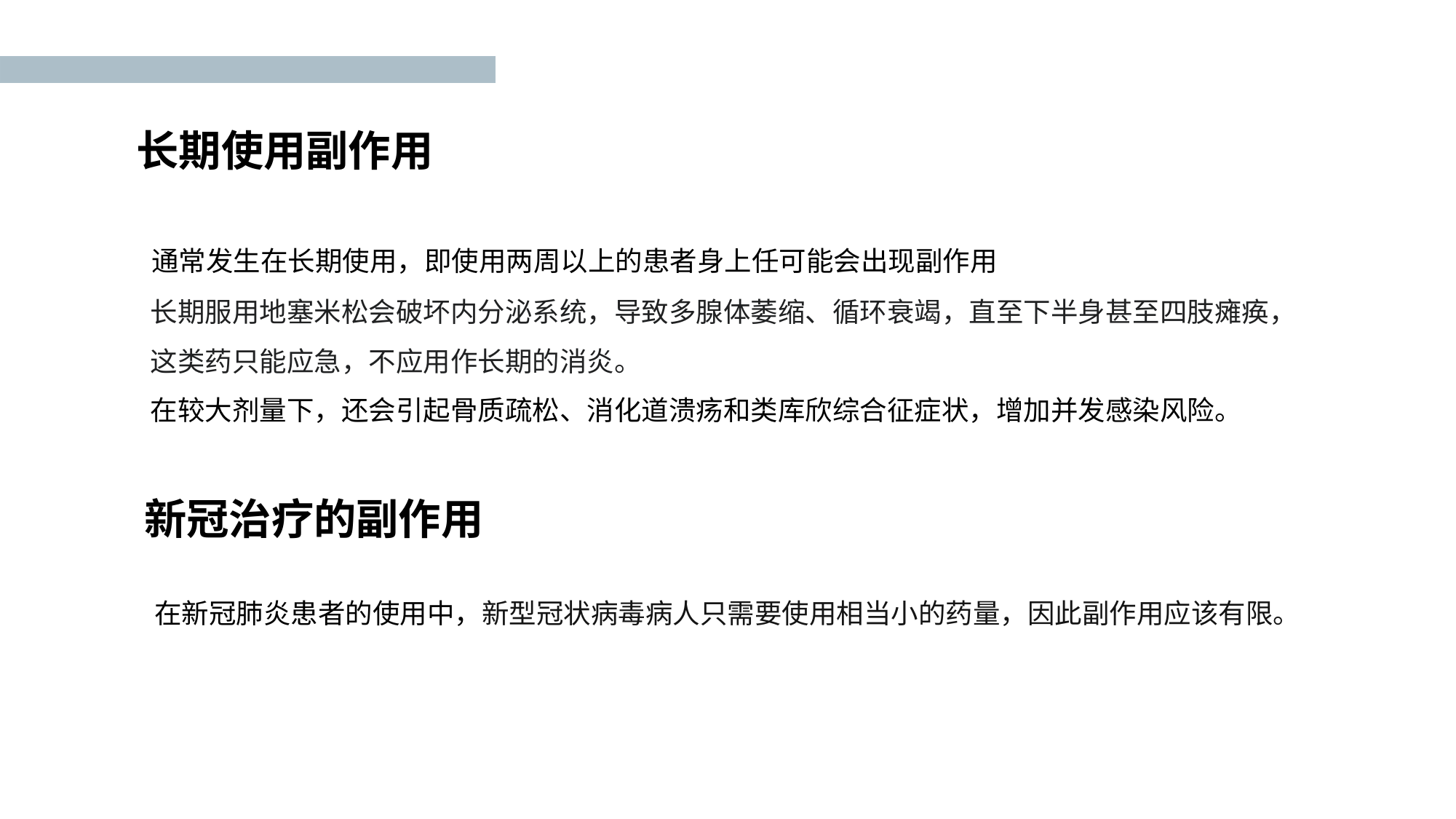

# 长期使用副作用
通常发生在长期使用，即使用两周以上的患者身上任可能会出现副作用
长期服用地塞米松会破坏内分泌系统，导致多腺体萎缩、循环衰竭，直至下半身甚至四肢瘫痪，这类药只能应急，不应用作长期的消炎。
在较大剂量下，还会引起骨质疏松、消化道溃疡和类库欣综合征症状，增加并发感染风险。
新冠治疗的副作用
在新冠肺炎患者的使用中，新型冠状病毒病人只需要使用相当小的药量，因此副作用应该有限。